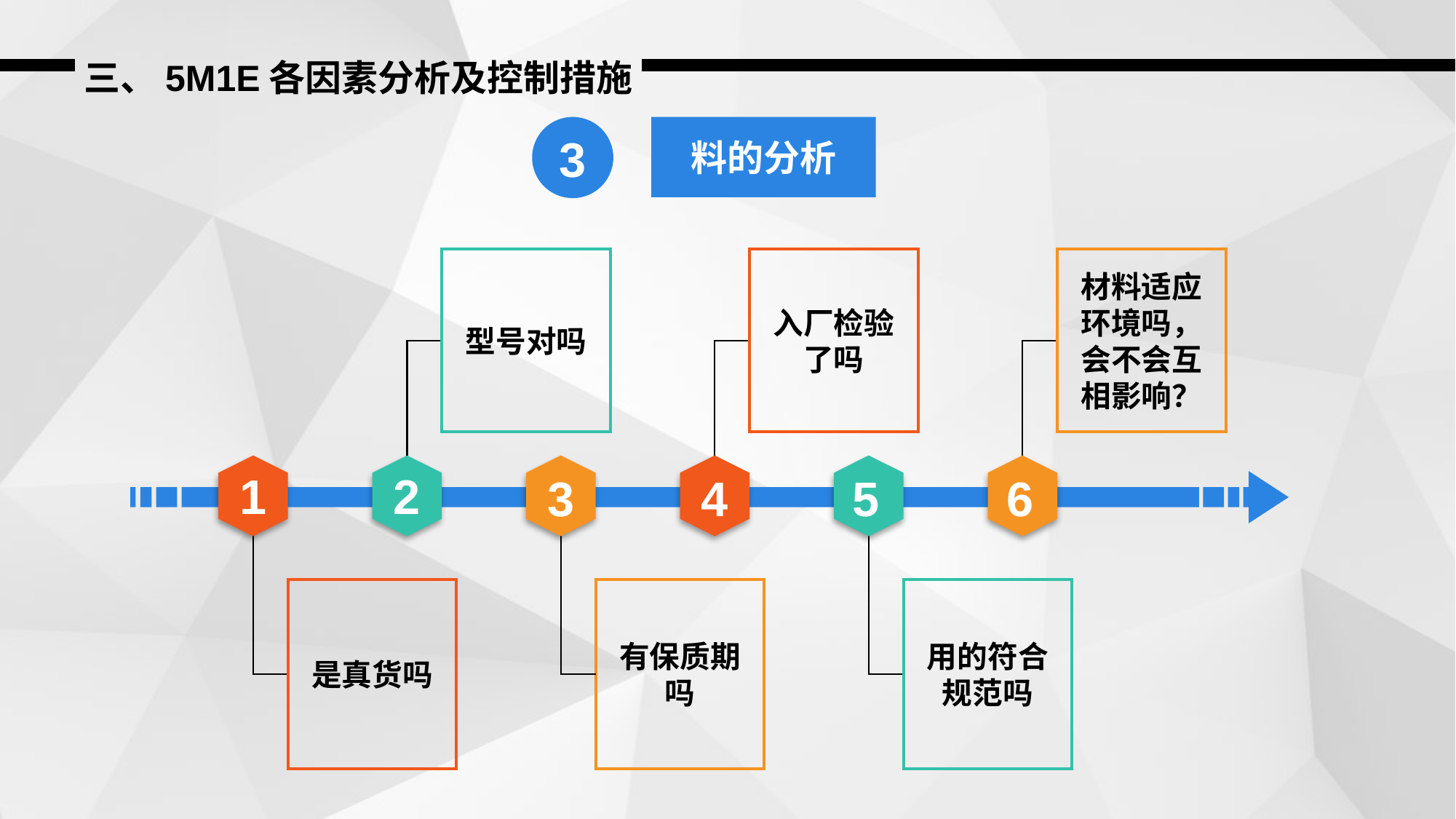

三、5M1E各因素分析及控制措施
3
料的分析
型号对吗
入厂检验了吗
材料适应环境吗，会不会互相影响？
1
2

3
4
5
6

是真货吗
有保质期吗
用的符合规范吗